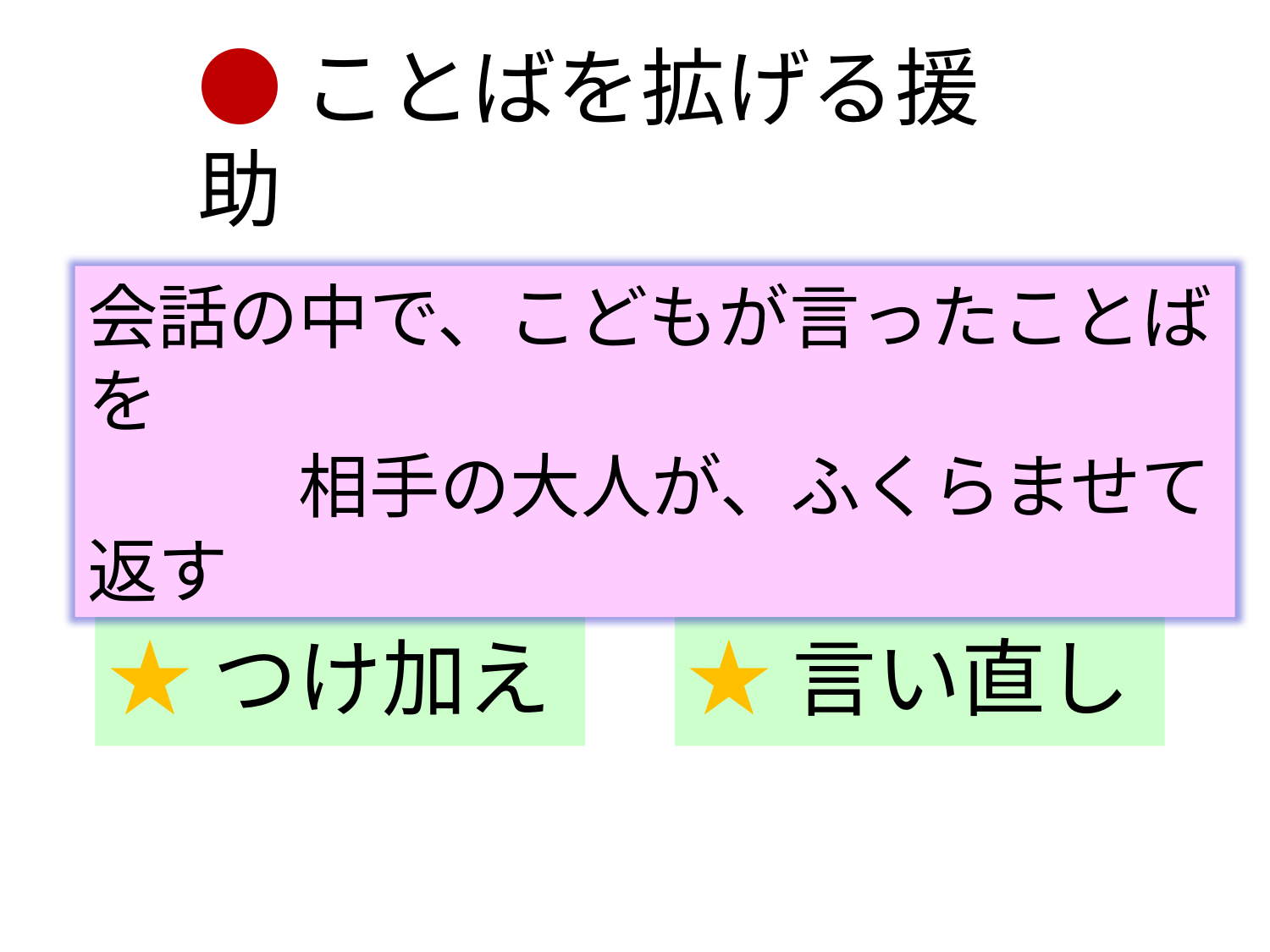

●ことばを拡げる援助
会話の中で、こどもが言ったことばを
　　　相手の大人が、ふくらませて返す
★つけ加え
★言い直し